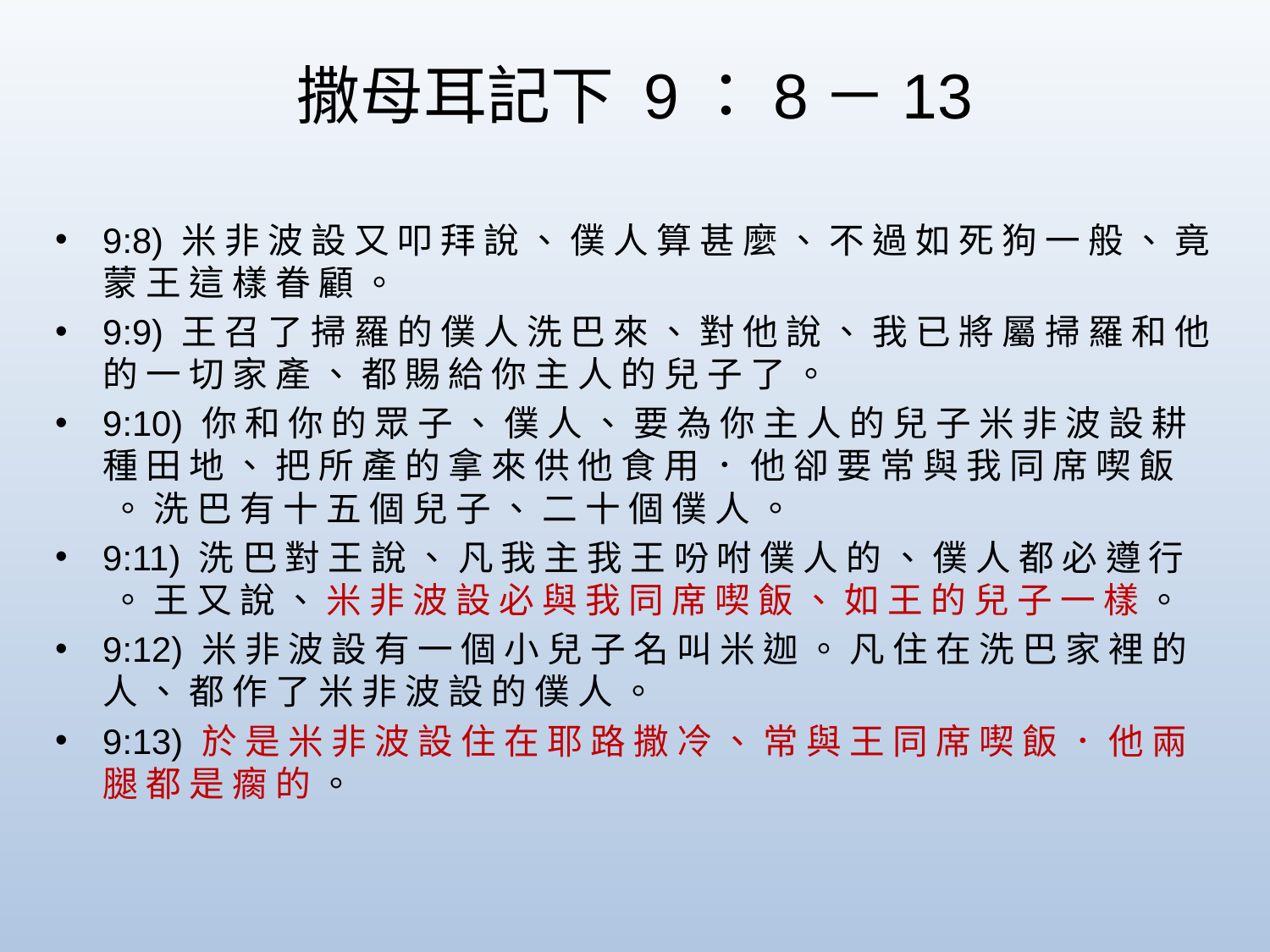

# 撒母耳記下 9：8－13
9:8) 米 非 波 設 又 叩 拜 說 、 僕 人 算 甚 麼 、 不 過 如 死 狗 一 般 、 竟 蒙 王 這 樣 眷 顧 。
9:9) 王 召 了 掃 羅 的 僕 人 洗 巴 來 、 對 他 說 、 我 已 將 屬 掃 羅 和 他 的 一 切 家 產 、 都 賜 給 你 主 人 的 兒 子 了 。
9:10) 你 和 你 的 眾 子 、 僕 人 、 要 為 你 主 人 的 兒 子 米 非 波 設 耕 種 田 地 、 把 所 產 的 拿 來 供 他 食 用 ． 他 卻 要 常 與 我 同 席 喫 飯 。 洗 巴 有 十 五 個 兒 子 、 二 十 個 僕 人 。
9:11) 洗 巴 對 王 說 、 凡 我 主 我 王 吩 咐 僕 人 的 、 僕 人 都 必 遵 行 。 王 又 說 、 米 非 波 設 必 與 我 同 席 喫 飯 、 如 王 的 兒 子 一 樣 。
9:12) 米 非 波 設 有 一 個 小 兒 子 名 叫 米 迦 。 凡 住 在 洗 巴 家 裡 的 人 、 都 作 了 米 非 波 設 的 僕 人 。
9:13) 於 是 米 非 波 設 住 在 耶 路 撒 冷 、 常 與 王 同 席 喫 飯 ． 他 兩 腿 都 是 瘸 的 。